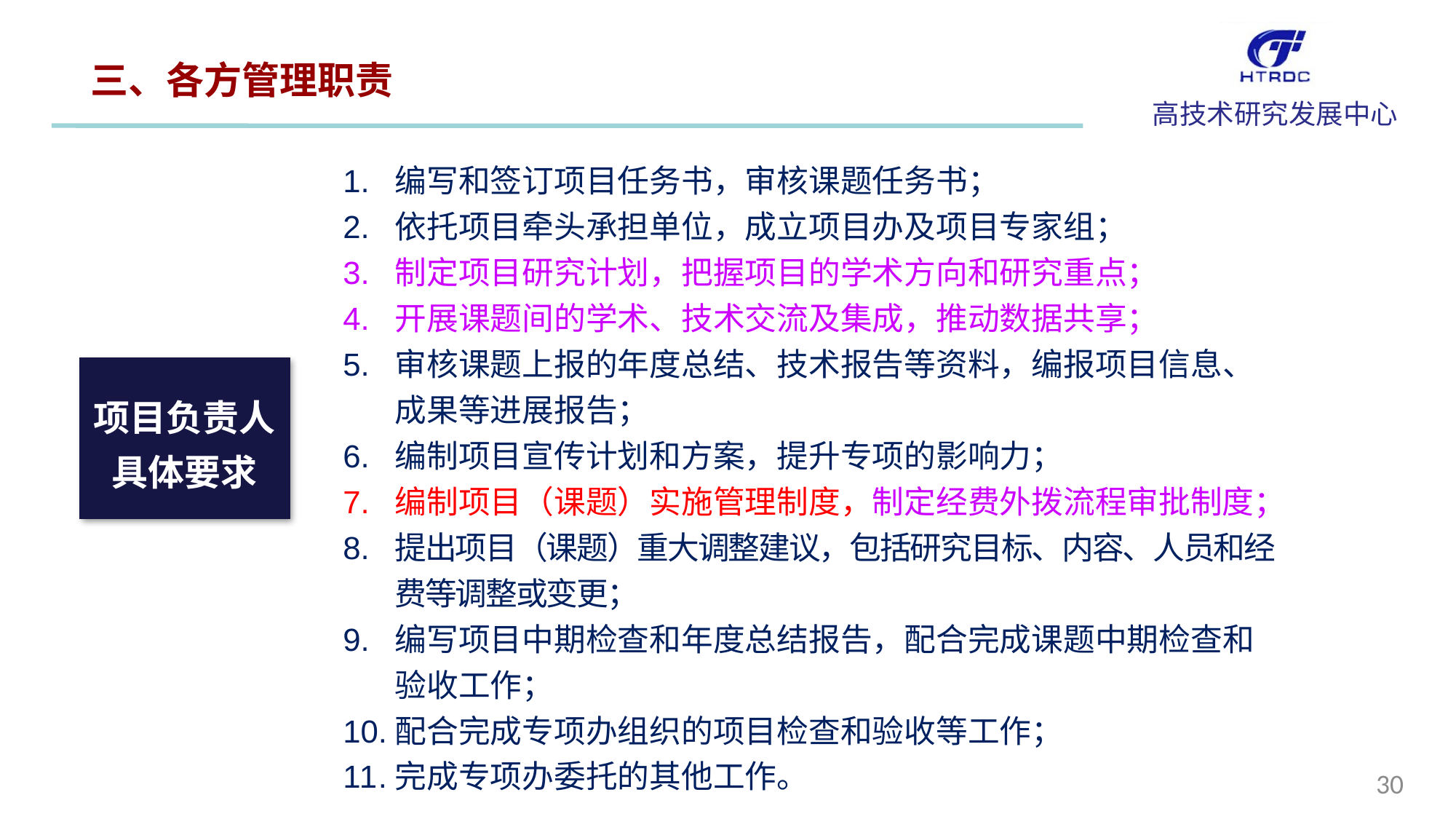

三、各方管理职责
编写和签订项目任务书，审核课题任务书；
依托项目牵头承担单位，成立项目办及项目专家组；
制定项目研究计划，把握项目的学术方向和研究重点；
开展课题间的学术、技术交流及集成，推动数据共享；
审核课题上报的年度总结、技术报告等资料，编报项目信息、成果等进展报告；
编制项目宣传计划和方案，提升专项的影响力；
编制项目（课题）实施管理制度，制定经费外拨流程审批制度；
提出项目（课题）重大调整建议，包括研究目标、内容、人员和经费等调整或变更；
编写项目中期检查和年度总结报告，配合完成课题中期检查和验收工作；
配合完成专项办组织的项目检查和验收等工作；
完成专项办委托的其他工作。
项目负责人
具体要求